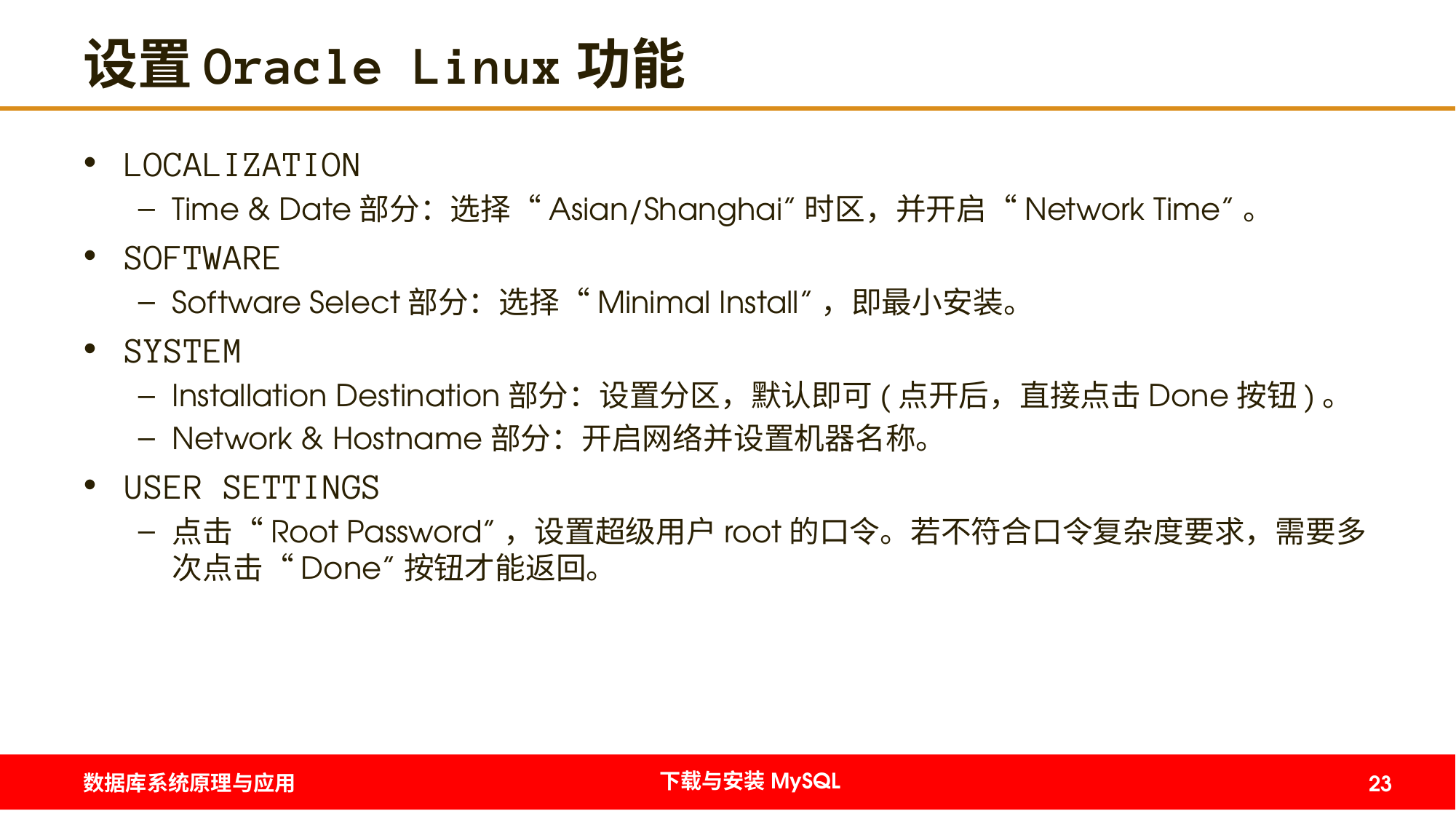

# 设置Oracle Linux功能
LOCALIZATION
Time & Date部分：选择“Asian/Shanghai”时区，并开启“Network Time”。
SOFTWARE
Software Select部分：选择“Minimal Install”，即最小安装。
SYSTEM
Installation Destination部分：设置分区，默认即可(点开后，直接点击Done按钮)。
Network & Hostname部分：开启网络并设置机器名称。
USER SETTINGS
点击“Root Password”，设置超级用户root的口令。若不符合口令复杂度要求，需要多次点击“Done”按钮才能返回。